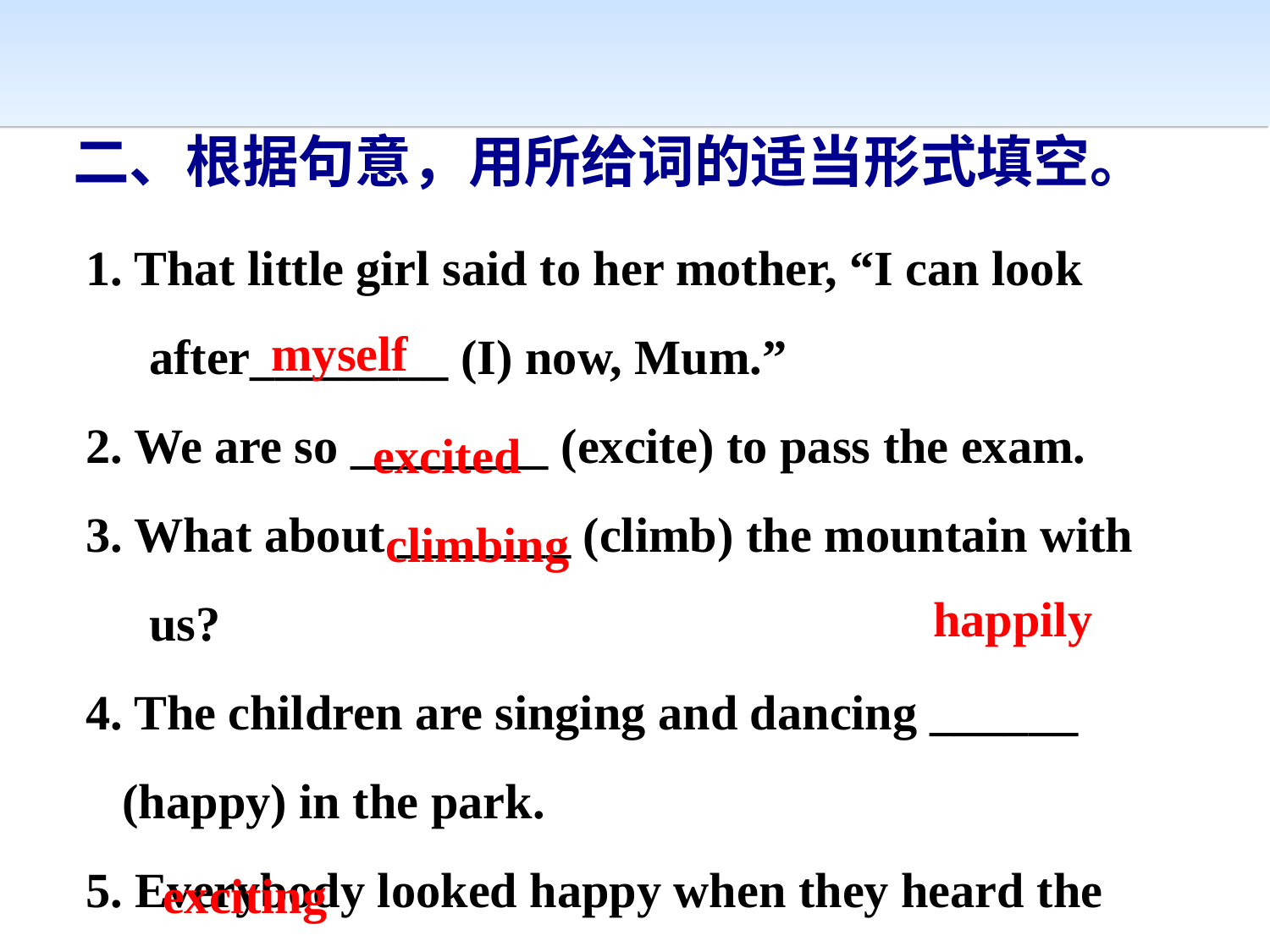

二、根据句意，用所给词的适当形式填空。
1. That little girl said to her mother, “I can look after________ (I) now, Mum.”
2. We are so ________ (excite) to pass the exam.
3. What about _______ (climb) the mountain with us?
4. The children are singing and dancing ______
   (happy) in the park.
5. Everybody looked happy when they heard the
    ________ (excite) news.
 myself
excited
 climbing
happily
exciting